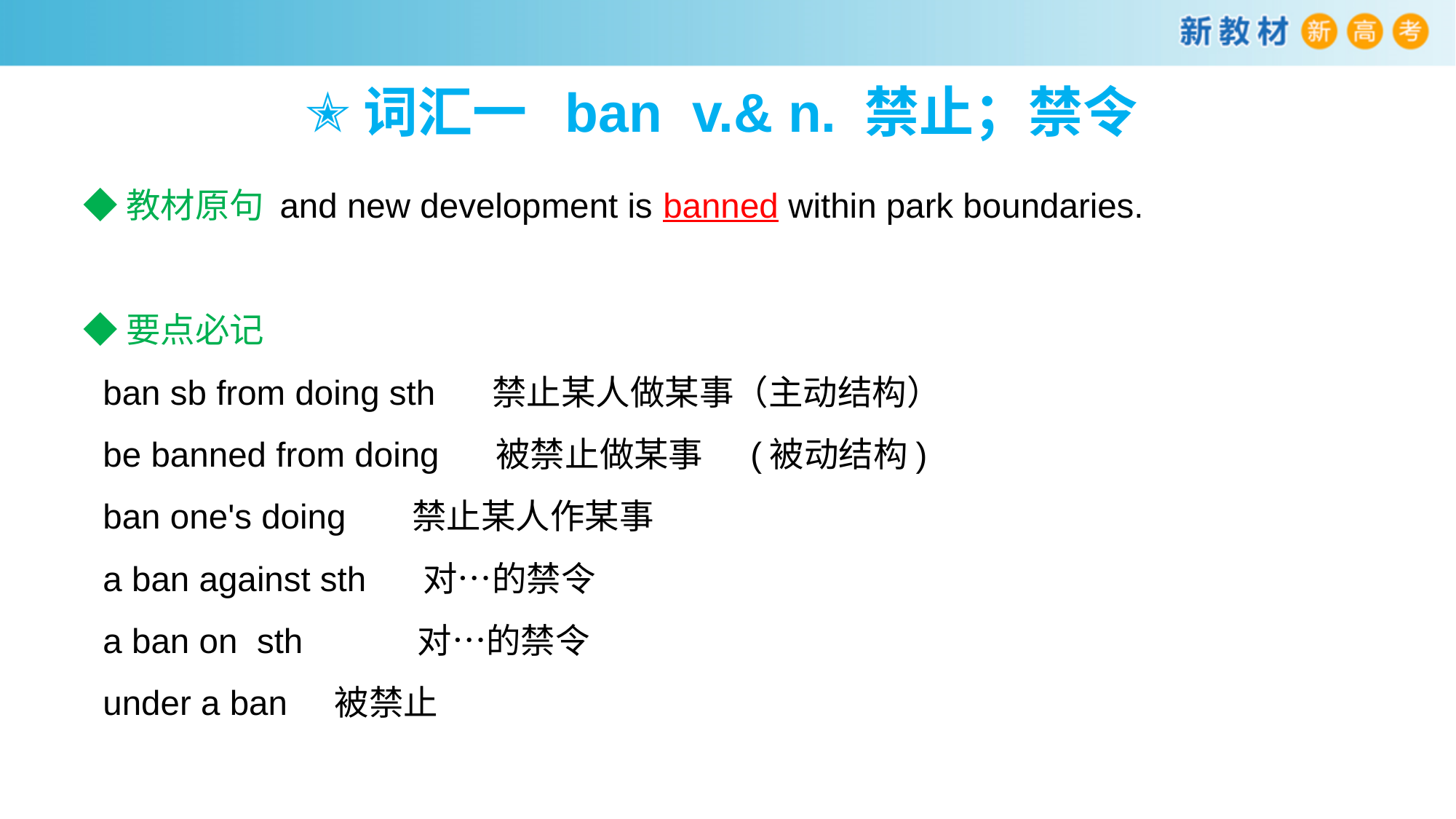

# ✭词汇一  ban  v.& n. 禁止；禁令
◆教材原句 and new development is banned within park boundaries.

◆要点必记
  ban sb from doing sth     禁止某人做某事（主动结构）
  be banned from doing     被禁止做某事     (被动结构)
  ban one's doing      禁止某人作某事
  a ban against sth     对…的禁令
  a ban on  sth           对…的禁令
  under a ban    被禁止